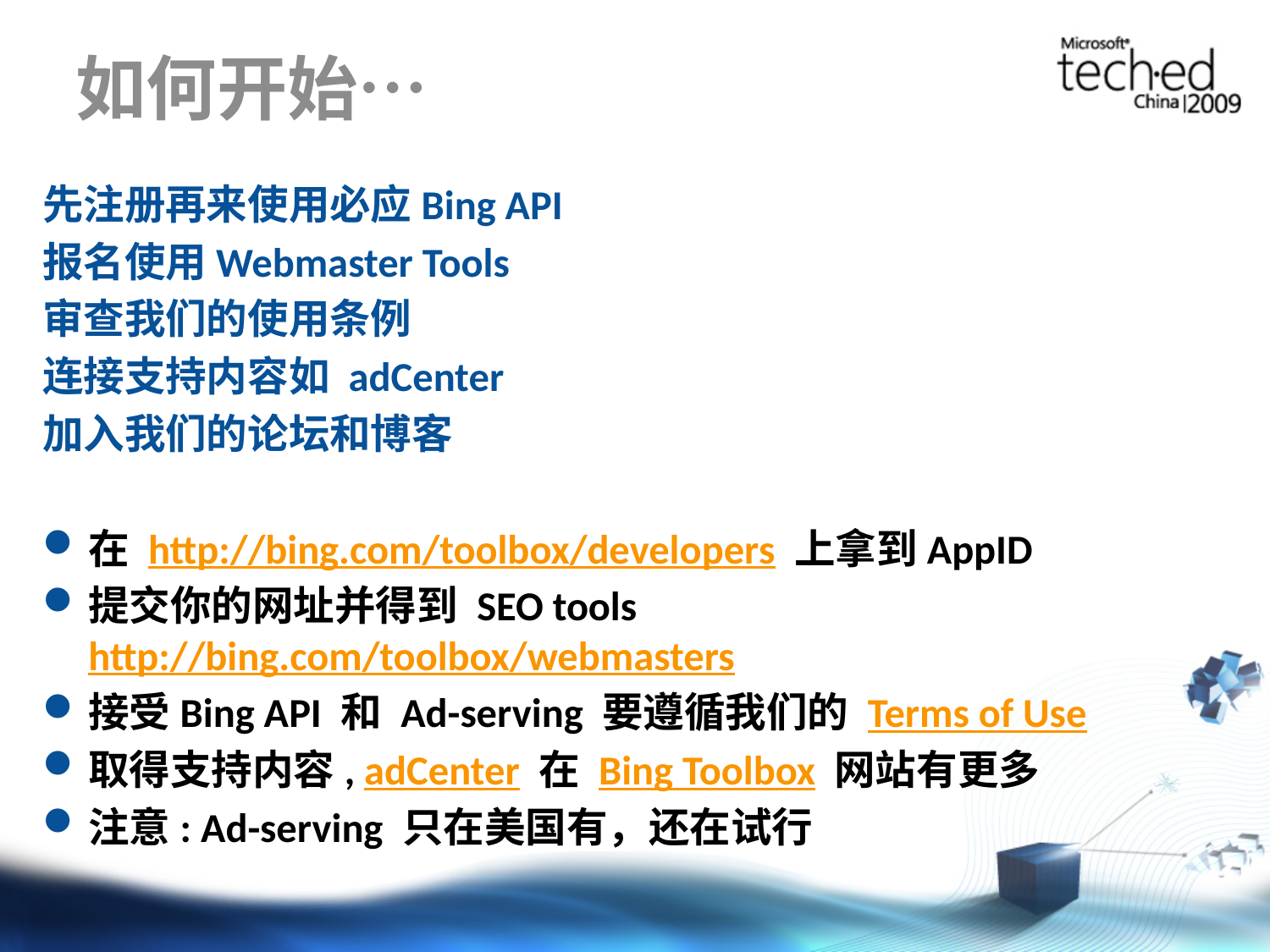

# 如何开始…
先注册再来使用必应Bing API
报名使用Webmaster Tools
审查我们的使用条例
连接支持内容如 adCenter
加入我们的论坛和博客

在 http://bing.com/toolbox/developers 上拿到AppID
提交你的网址并得到 SEO tools http://bing.com/toolbox/webmasters
接受Bing API 和 Ad-serving 要遵循我们的 Terms of Use
取得支持内容, adCenter 在 Bing Toolbox 网站有更多
注意: Ad-serving 只在美国有，还在试行